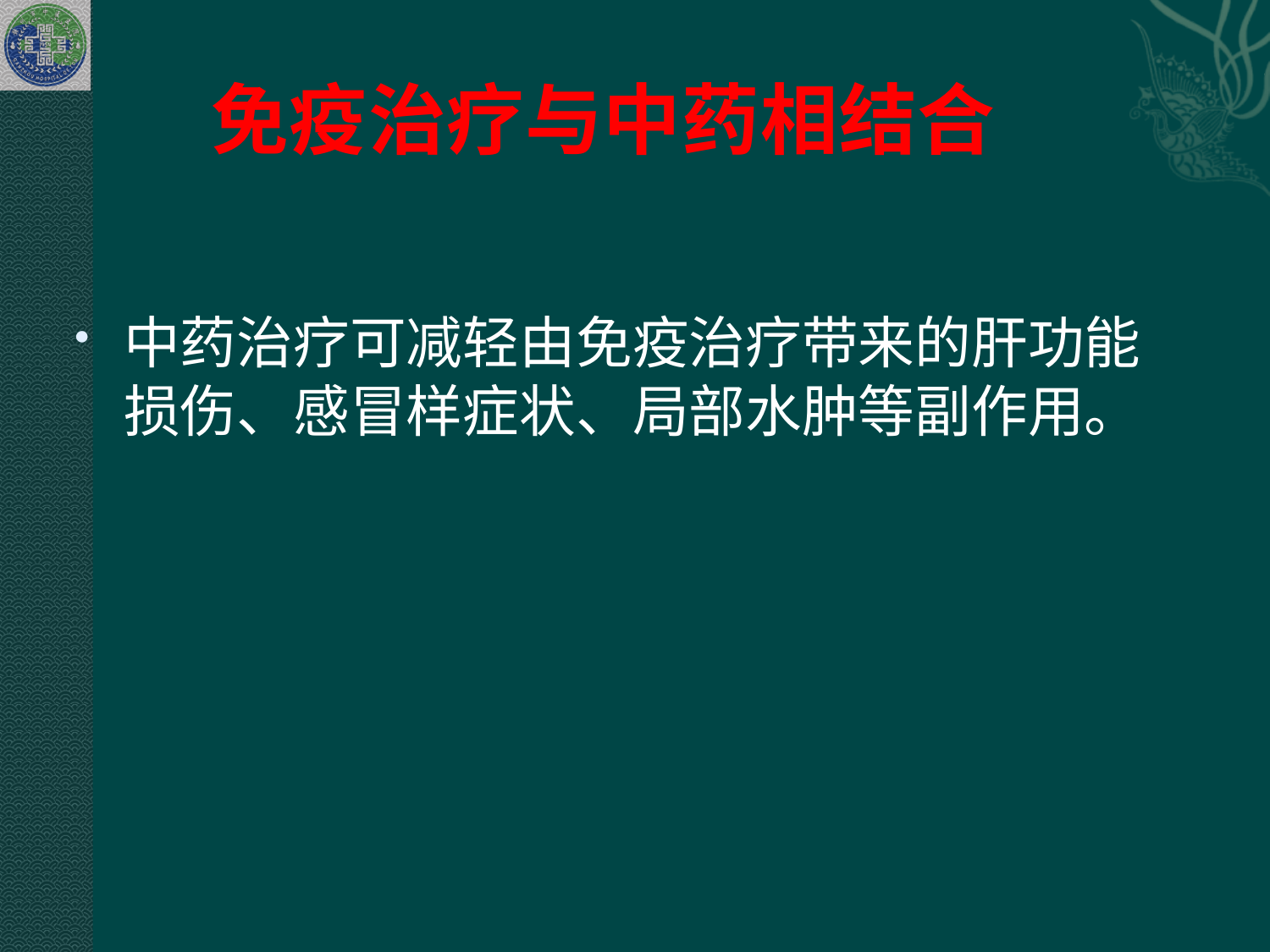

# 免疫治疗与中药相结合

中药治疗可减轻由免疫治疗带来的肝功能损伤、感冒样症状、局部水肿等副作用。